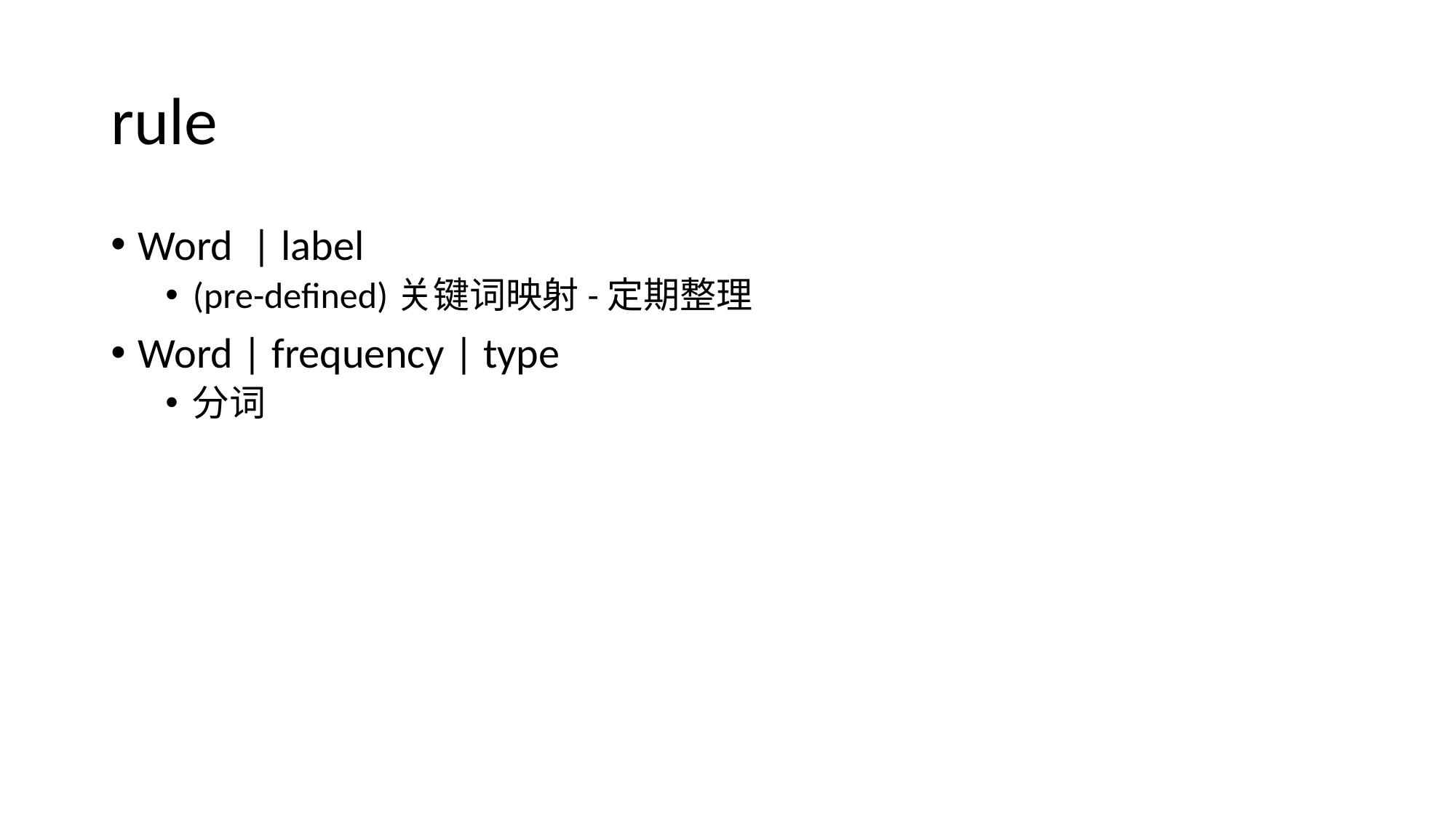

# rule
Word  | label
(pre-defined)关键词映射-定期整理
Word | frequency | type
分词